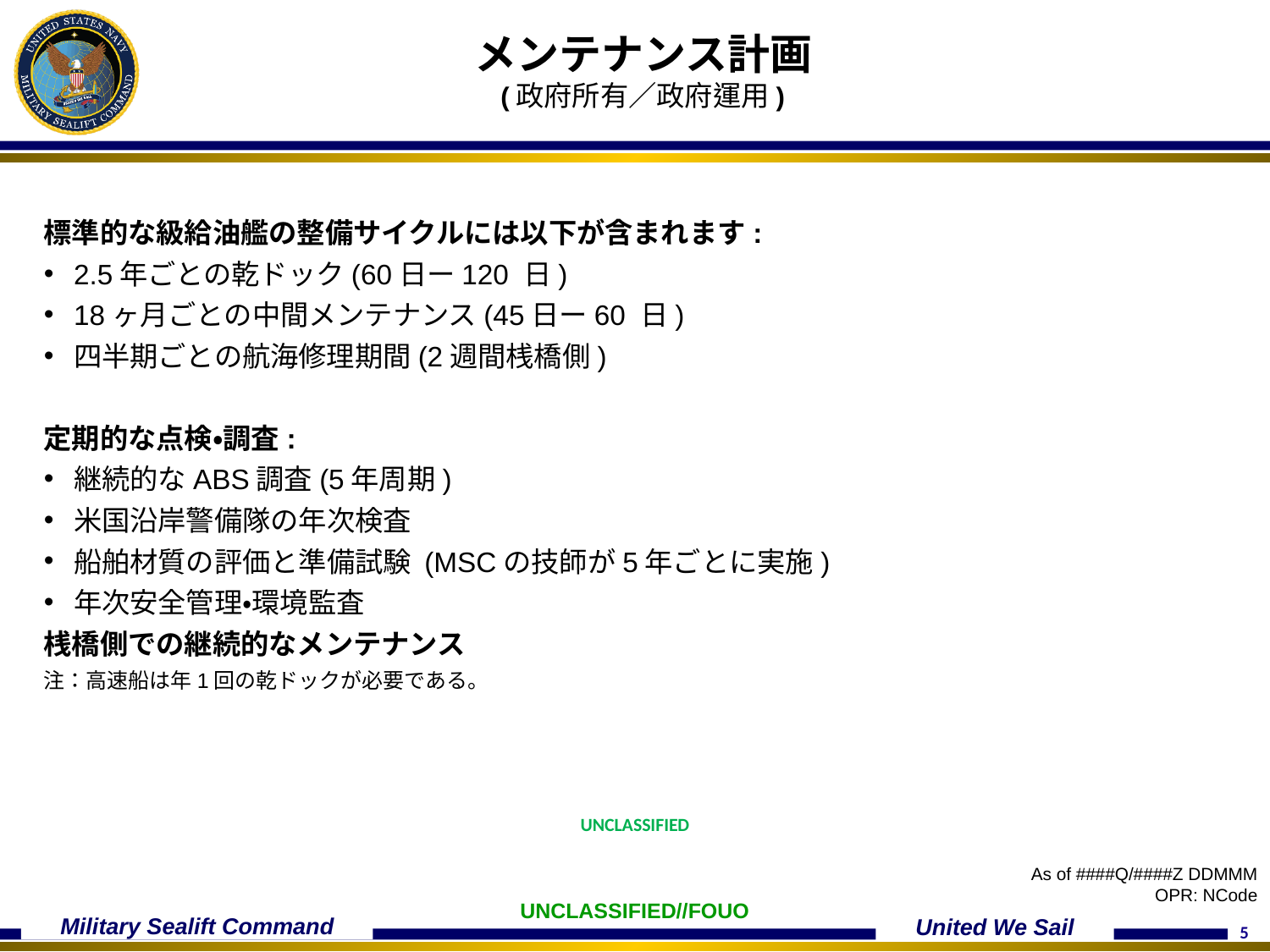

メンテナンス計画
(政府所有／政府運用)

標準的な級給油艦の整備サイクルには以下が含まれます:
2.5年ごとの乾ドック(60日ー120 日)
18ヶ月ごとの中間メンテナンス(45日ー60 日)
四半期ごとの航海修理期間(2週間桟橋側)

定期的な点検・調査:
継続的なABS調査(5年周期)
米国沿岸警備隊の年次検査
船舶材質の評価と準備試験 (MSCの技師が5年ごとに実施)
年次安全管理・環境監査
桟橋側での継続的なメンテナンス
注：高速船は年1回の乾ドックが必要である。
UNCLASSIFIED